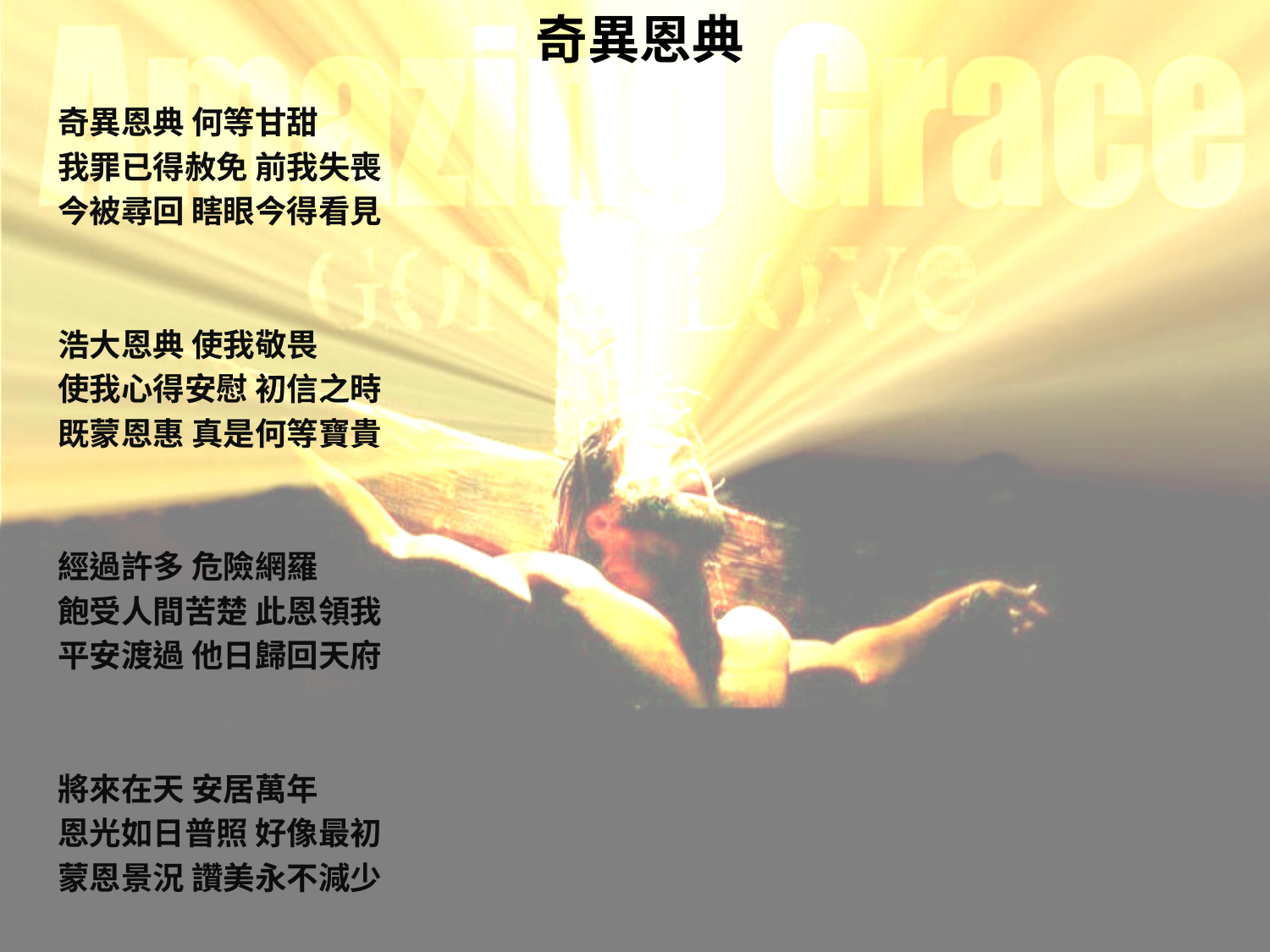

# 奇異恩典
奇異恩典 何等甘甜
我罪已得赦免 前我失喪
今被尋回 瞎眼今得看見

浩大恩典 使我敬畏
使我心得安慰 初信之時
既蒙恩惠 真是何等寶貴

經過許多 危險網羅
飽受人間苦楚 此恩領我
平安渡過 他日歸回天府

將來在天 安居萬年
恩光如日普照 好像最初
蒙恩景況 讚美永不減少